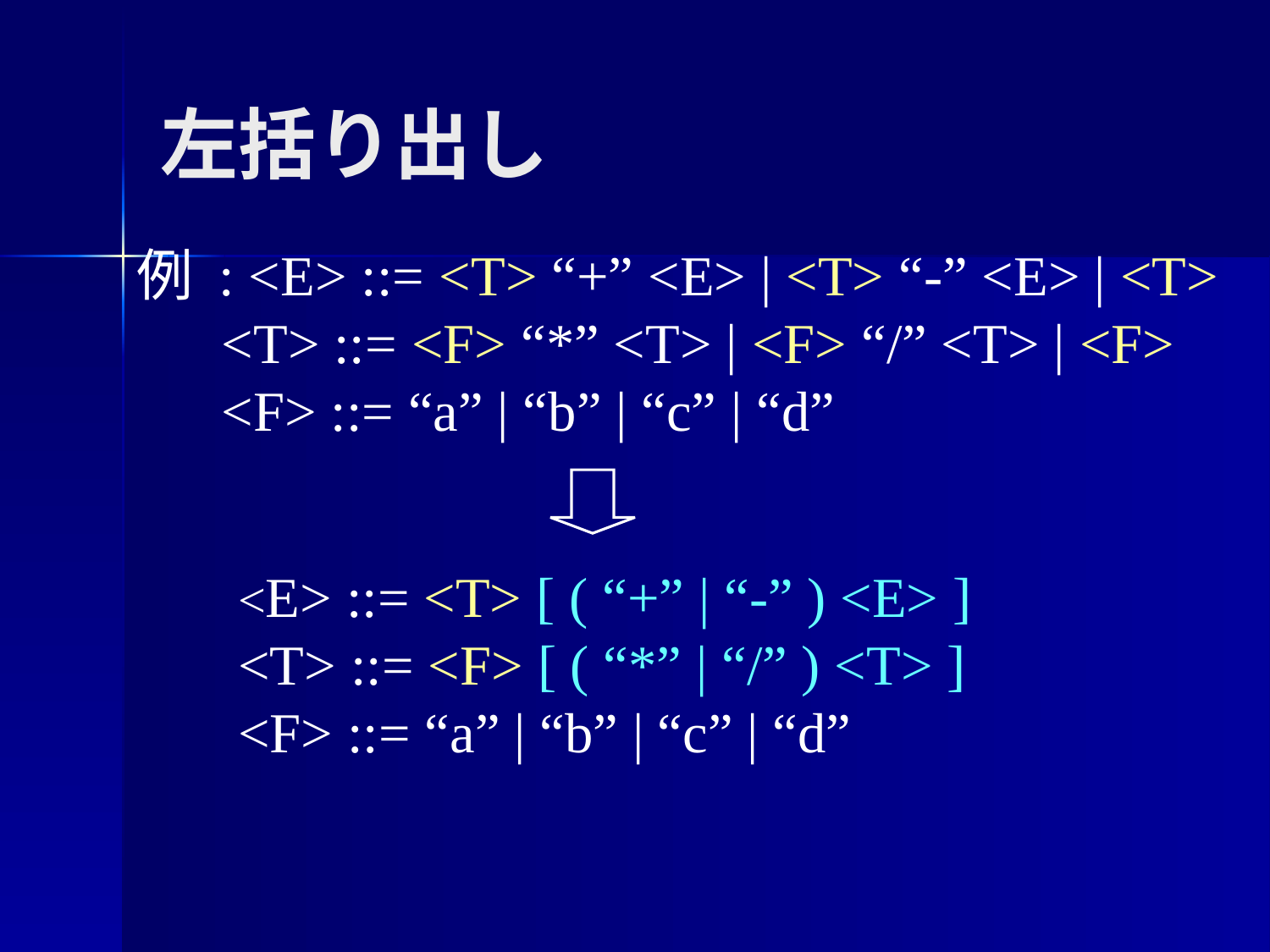

# 左括り出し
例 : <E> ::= <T> “+” <E> | <T> “-” <E> | <T>
      <T> ::= <F> “*” <T> | <F> “/” <T> | <F>
      <F> ::= “a” | “b” | “c” | “d”

<E> ::= <T> [ ( “+” | “-” ) <E> ]
<T> ::= <F> [ ( “*” | “/” ) <T> ]
<F> ::= “a” | “b” | “c” | “d”